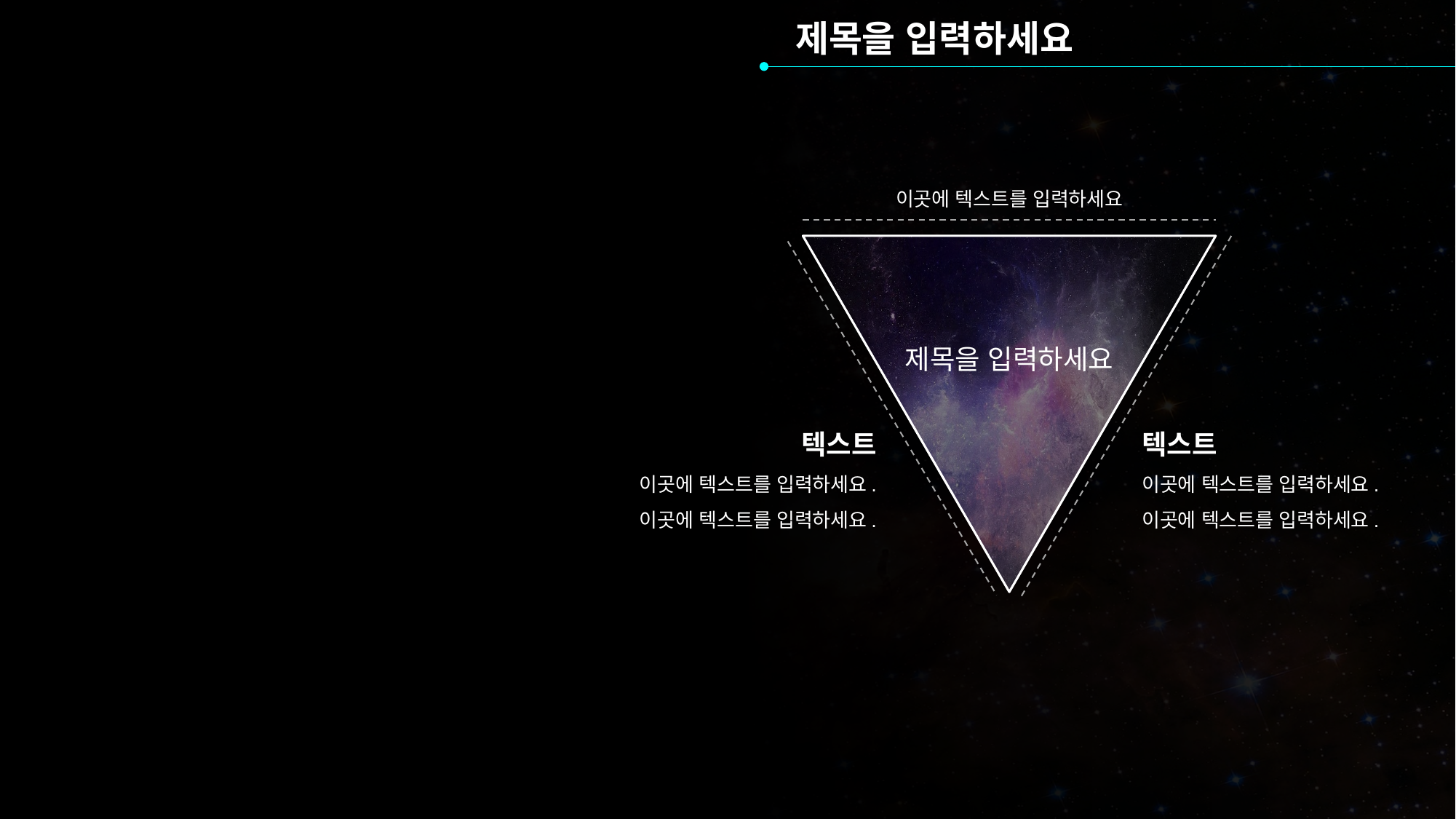

제목을 입력하세요
이곳에 텍스트를 입력하세요

제목을 입력하세요
텍스트
이곳에 텍스트를 입력하세요.
이곳에 텍스트를 입력하세요.
텍스트
이곳에 텍스트를 입력하세요.
이곳에 텍스트를 입력하세요.